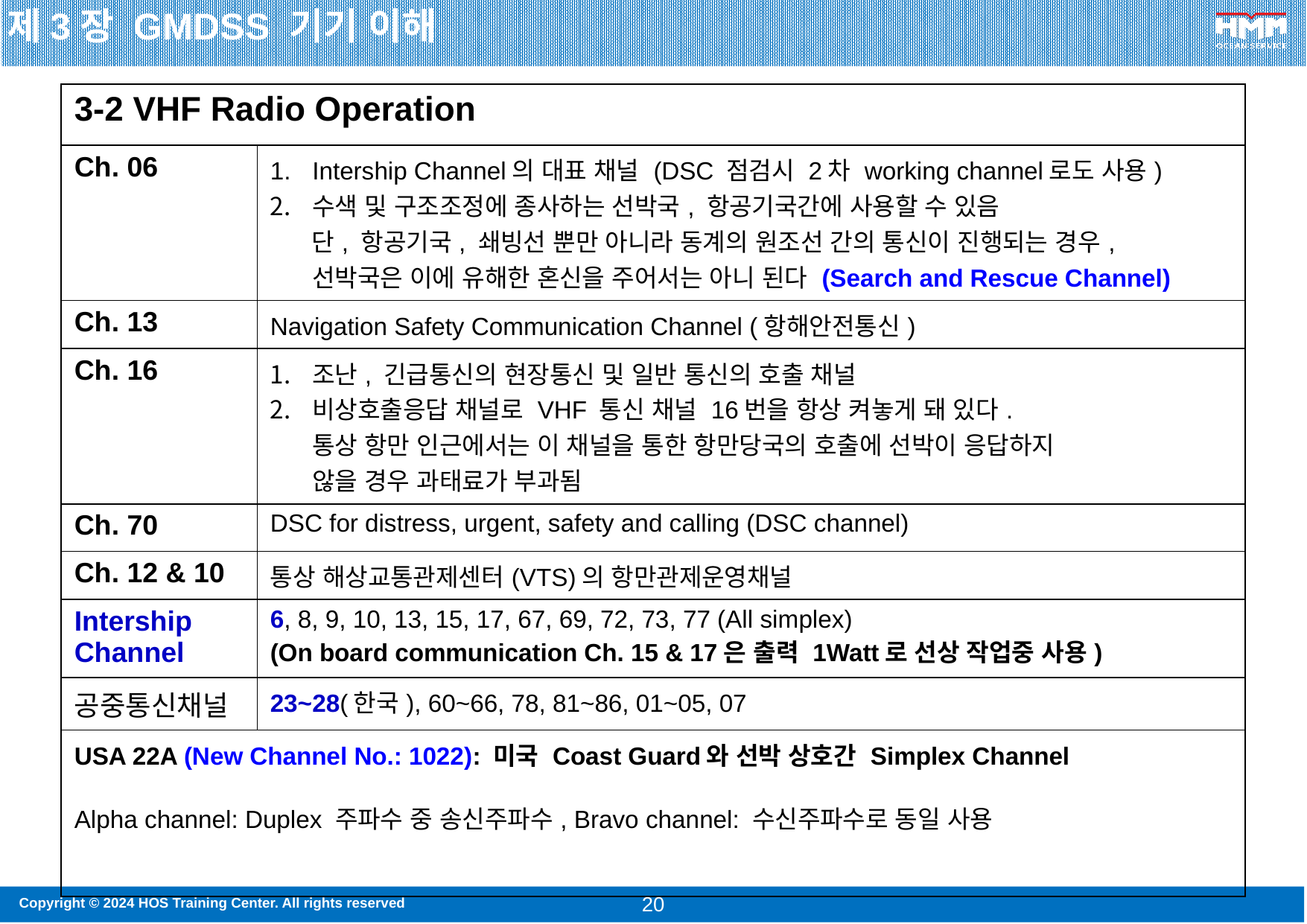

제3장 GMDSS 기기 이해
Alpha Channel : duplex 주파수중 송신 주파수로만 가지고 사용하는 경우
B Channel : duplex 주파수 중 수신 주파수로만 가지고 사용하는 경우
| 3-2 VHF Radio Operation |  |
| --- | --- |
| Ch. 06 | Intership Channel의 대표 채널 (DSC 점검시 2차 working channel로도 사용) 수색 및 구조조정에 종사하는 선박국, 항공기국간에 사용할 수 있음 단, 항공기국, 쇄빙선 뿐만 아니라 동계의 원조선 간의 통신이 진행되는 경우, 선박국은 이에 유해한 혼신을 주어서는 아니 된다 (Search and Rescue Channel) |
| Ch. 13 | Navigation Safety Communication Channel (항해안전통신) |
| Ch. 16 | 조난, 긴급통신의 현장통신 및 일반 통신의 호출 채널 비상호출응답 채널로 VHF 통신 채널 16번을 항상 켜놓게 돼 있다. 통상 항만 인근에서는 이 채널을 통한 항만당국의 호출에 선박이 응답하지 않을 경우 과태료가 부과됨 |
| Ch. 70 | DSC for distress, urgent, safety and calling (DSC channel) |
| Ch. 12 & 10 | 통상 해상교통관제센터(VTS)의 항만관제운영채널 |
| Intership Channel | 6, 8, 9, 10, 13, 15, 17, 67, 69, 72, 73, 77 (All simplex) (On board communication Ch. 15 & 17은 출력 1Watt로 선상 작업중 사용) |
| 공중통신채널 | 23~28(한국), 60~66, 78, 81~86, 01~05, 07 |
| USA 22A (New Channel No.: 1022): 미국 Coast Guard와 선박 상호간 Simplex Channel Alpha channel: Duplex 주파수 중 송신주파수, Bravo channel: 수신주파수로 동일 사용 |  |
Furuno 8800/8900
the following channels are always 1 W.
INTL mode: CH15, CH17, CH75, CH76
USA mode: CH13, CH17, CH67, CH77
CANADA mode: CH15, CH17, CH20, CH65, CH7
조난,긴급통신시
CH.16을 대체하는
채널로 사용하고

채널 15 & 17은 1W임

15 : 선상작업중(on board working
1왓트로 제한
17: on board working 선상작업중

20